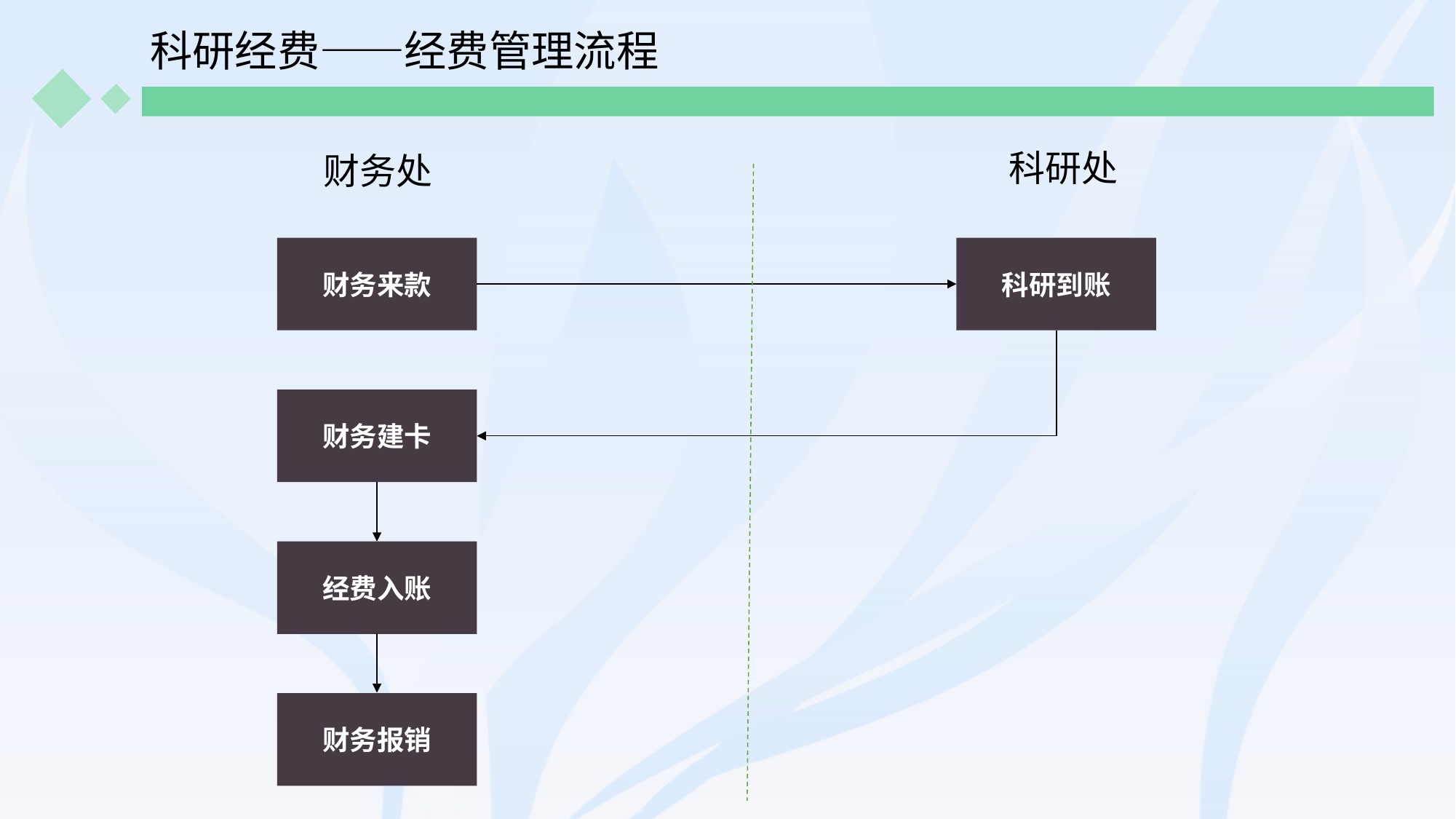

科研经费——经费管理流程
科研处
财务处
科研到账
财务来款
财务建卡
经费入账
财务报销